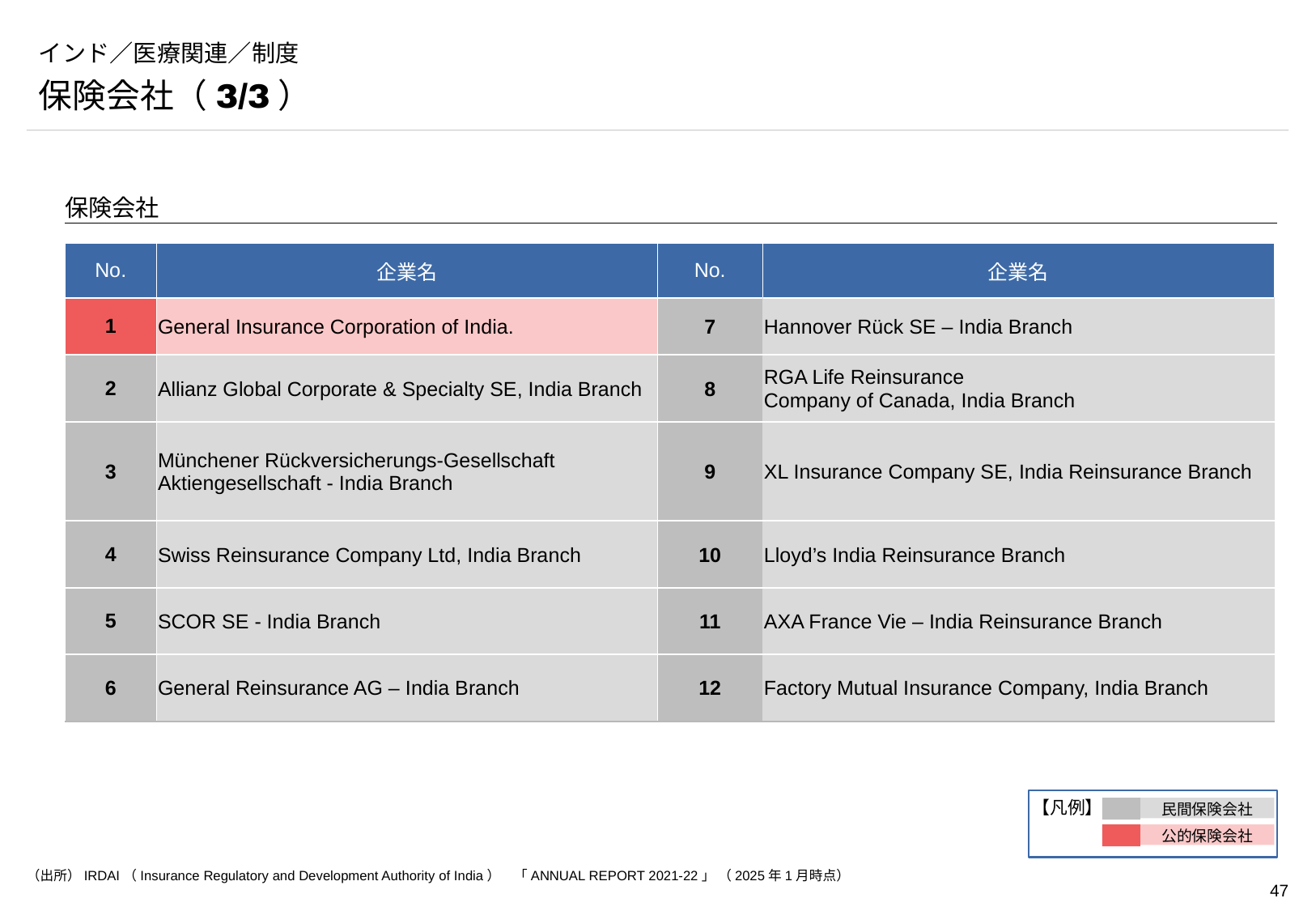

# インド／医療関連／制度
保険会社（3/3）
保険会社
| No. | 企業名 | No. | 企業名 |
| --- | --- | --- | --- |
| 1 | General Insurance Corporation of India. | 7 | Hannover Rück SE – India Branch |
| 2 | Allianz Global Corporate & Specialty SE, India Branch | 8 | RGA Life Reinsurance Company of Canada, India Branch |
| 3 | Münchener Rückversicherungs-Gesellschaft Aktiengesellschaft - India Branch | 9 | XL Insurance Company SE, India Reinsurance Branch |
| 4 | Swiss Reinsurance Company Ltd, India Branch | 10 | Lloyd’s India Reinsurance Branch |
| 5 | SCOR SE - India Branch | 11 | AXA France Vie – India Reinsurance Branch |
| 6 | General Reinsurance AG – India Branch | 12 | Factory Mutual Insurance Company, India Branch |
【凡例】

民間保険会社

公的保険会社
（出所）IRDAI（Insurance Regulatory and Development Authority of India）　「ANNUAL REPORT 2021-22」 （2025年1月時点）